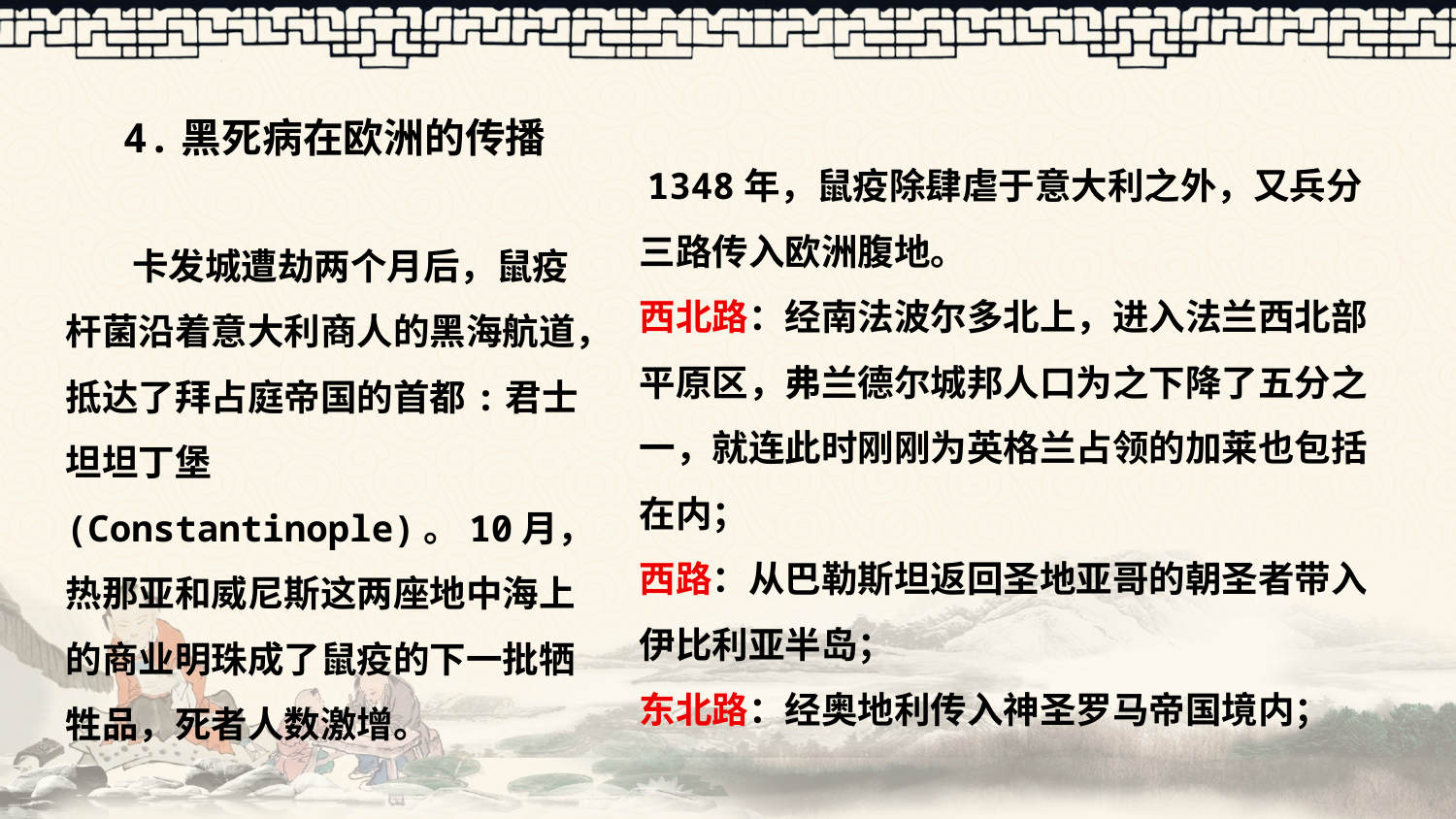

4.黑死病在欧洲的传播
 1348年，鼠疫除肆虐于意大利之外，又兵分三路传入欧洲腹地。
西北路：经南法波尔多北上，进入法兰西北部平原区，弗兰德尔城邦人口为之下降了五分之一，就连此时刚刚为英格兰占领的加莱也包括在内；
西路：从巴勒斯坦返回圣地亚哥的朝圣者带入伊比利亚半岛；
东北路：经奥地利传入神圣罗马帝国境内；
       卡发城遭劫两个月后，鼠疫杆菌沿着意大利商人的黑海航道，抵达了拜占庭帝国的首都:君士坦坦丁堡(Constantinople)。10月，热那亚和威尼斯这两座地中海上的商业明珠成了鼠疫的下一批牺牲品，死者人数激增。